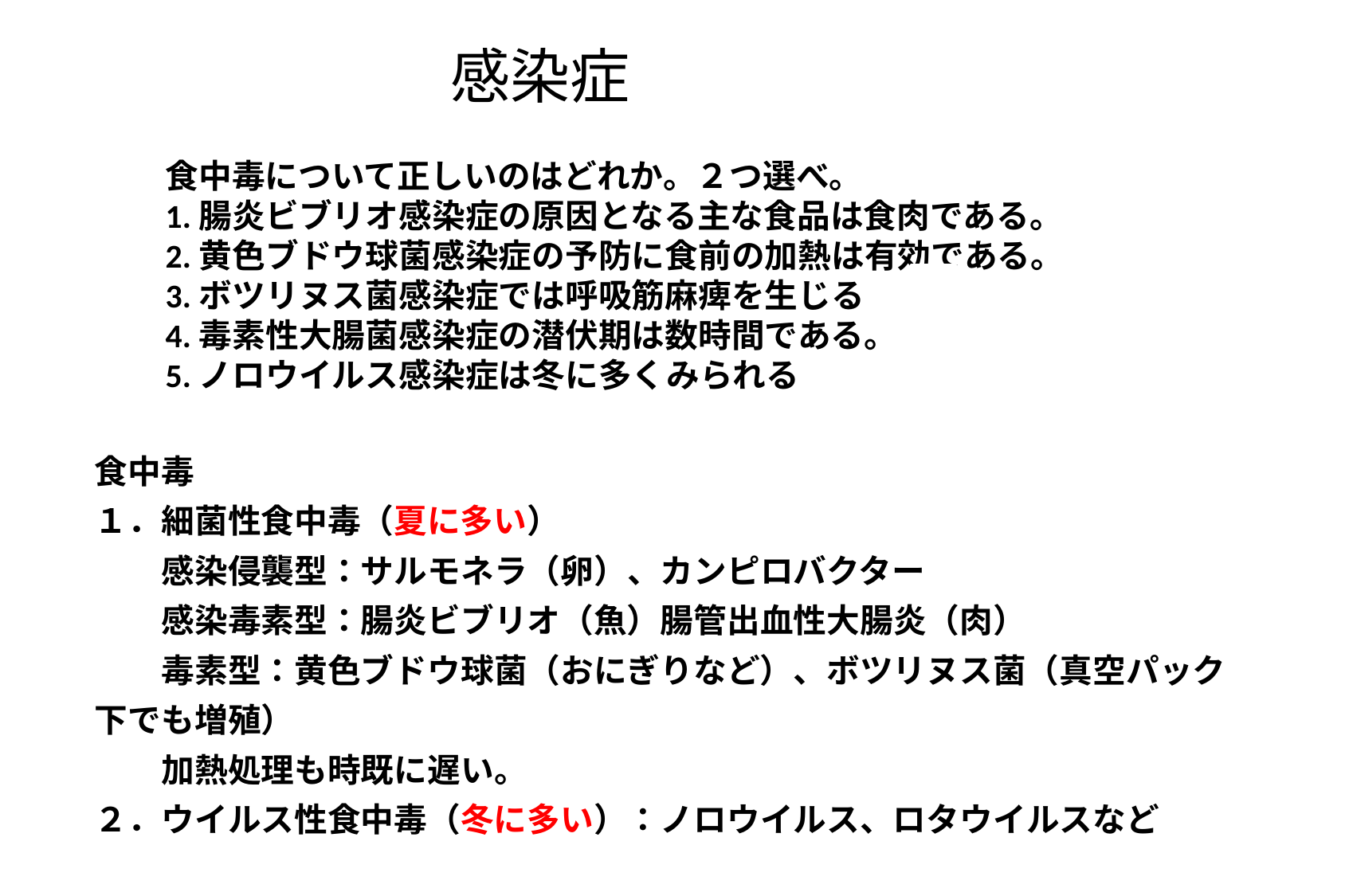

感染症
食中毒について正しいのはどれか。２つ選べ。
1.腸炎ビブリオ感染症の原因となる主な食品は食肉である。
2.黄色ブドウ球菌感染症の予防に食前の加熱は有効である。
3.ボツリヌス菌感染症では呼吸筋麻痺を生じる
4.毒素性大腸菌感染症の潜伏期は数時間である。
5.ノロウイルス感染症は冬に多くみられる
O

O

食中毒
１．細菌性食中毒（夏に多い）
　　感染侵襲型：サルモネラ（卵）、カンピロバクター
　　感染毒素型：腸炎ビブリオ（魚）腸管出血性大腸炎（肉）
　　毒素型：黄色ブドウ球菌（おにぎりなど）、ボツリヌス菌（真空パック下でも増殖）
　　加熱処理も時既に遅い。
２．ウイルス性食中毒（冬に多い）：ノロウイルス、ロタウイルスなど